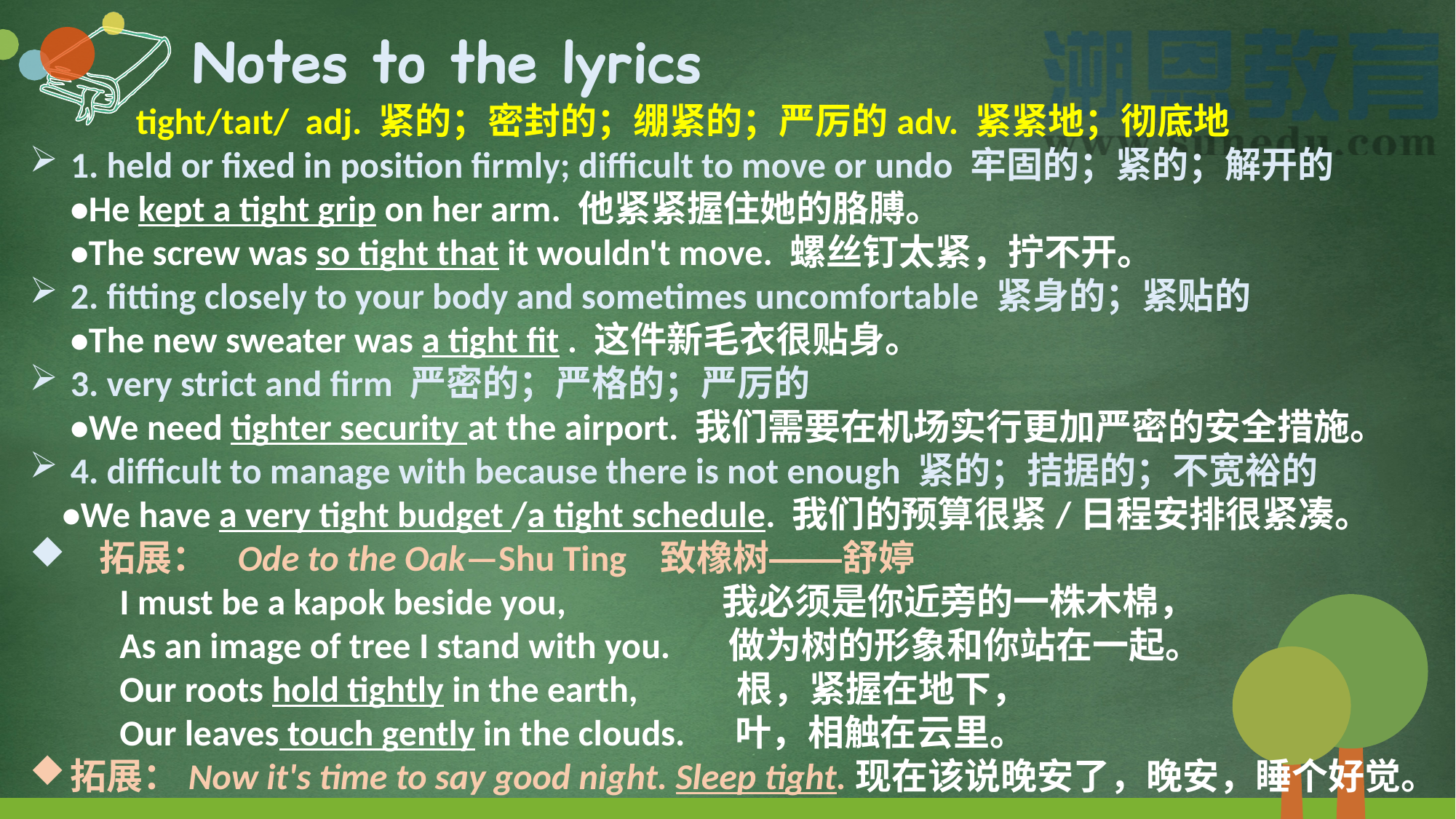

Notes to the lyrics

             tight/taɪt/  adj. 紧的；密封的；绷紧的；严厉的adv. 紧紧地；彻底地
1. held or fixed in position firmly; difficult to move or undo 牢固的；紧的；解开的
     •He kept a tight grip on her arm. 他紧紧握住她的胳膊。
     •The screw was so tight that it wouldn't move. 螺丝钉太紧，拧不开。
2. fitting closely to your body and sometimes uncomfortable 紧身的；紧贴的
     •The new sweater was a tight fit . 这件新毛衣很贴身。
3. very strict and firm 严密的；严格的；严厉的
     •We need tighter security at the airport. 我们需要在机场实行更加严密的安全措施。
4. difficult to manage with because there is not enough 紧的；拮据的；不宽裕的
    •We have a very tight budget /a tight schedule. 我们的预算很紧/日程安排很紧凑。
  拓展：  Ode to the Oak—Shu Ting   致橡树——舒婷
           I must be a kapok beside you,                  我必须是你近旁的一株木棉，
           As an image of tree I stand with you.      做为树的形象和你站在一起。
           Our roots hold tightly in the earth,           根，紧握在地下，
           Our leaves touch gently in the clouds.     叶，相触在云里。
拓展：Now it's time to say good night. Sleep tight.现在该说晚安了，晚安，睡个好觉。